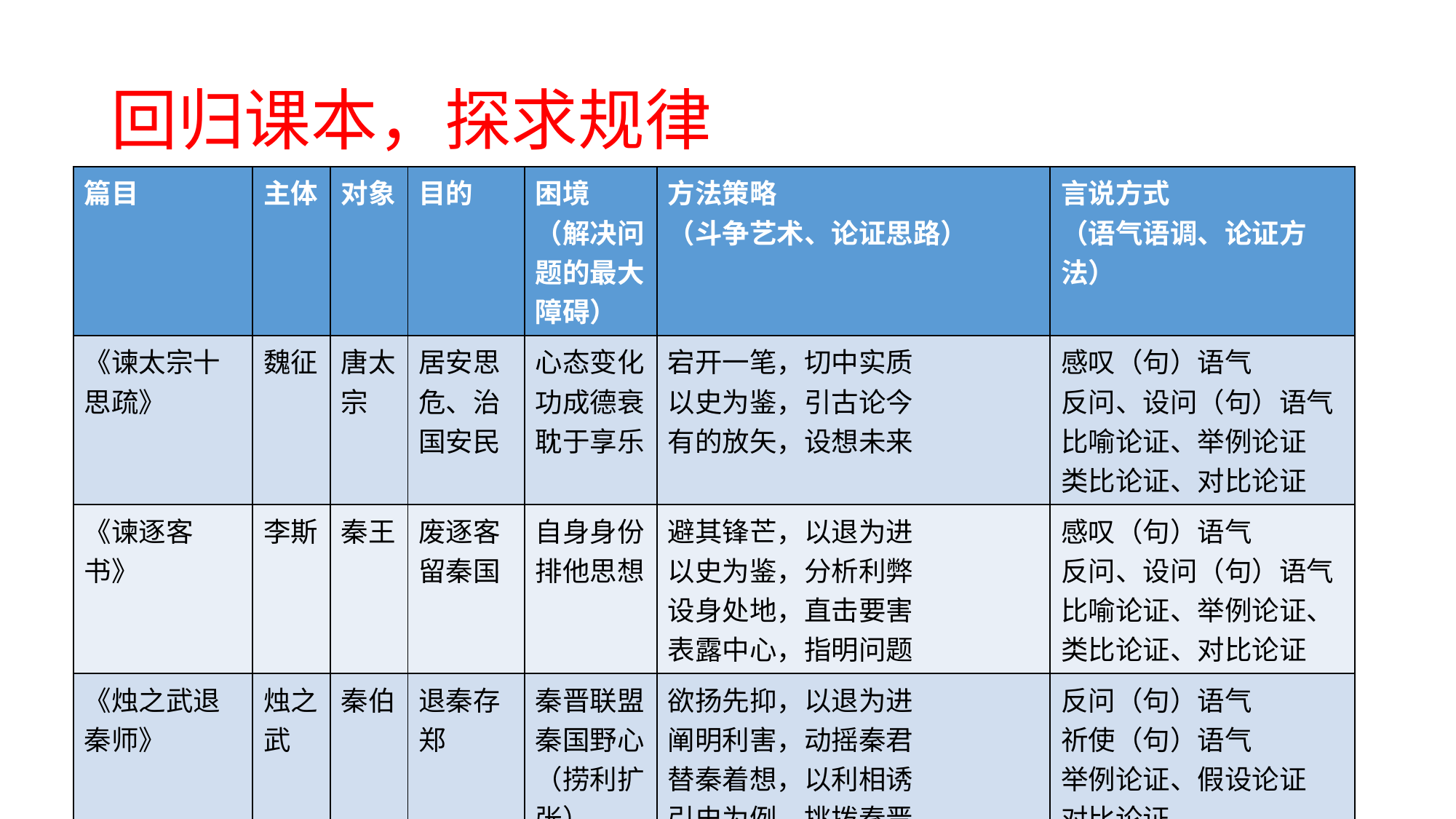

# 回归课本，探求规律
| 篇目 | 主体 | 对象 | 目的 | 困境 （解决问题的最大障碍） | 方法策略 （斗争艺术、论证思路） | 言说方式 （语气语调、论证方法） |
| --- | --- | --- | --- | --- | --- | --- |
| 《谏太宗十思疏》 | 魏征 | 唐太宗 | 居安思危、治国安民 | 心态变化 功成德衰 耽于享乐 | 宕开一笔，切中实质 以史为鉴，引古论今 有的放矢，设想未来 | 感叹（句）语气 反问、设问（句）语气 比喻论证、举例论证 类比论证、对比论证 |
| 《谏逐客书》 | 李斯 | 秦王 | 废逐客 留秦国 | 自身身份 排他思想 | 避其锋芒，以退为进 以史为鉴，分析利弊 设身处地，直击要害 表露中心，指明问题 | 感叹（句）语气 反问、设问（句）语气 比喻论证、举例论证、类比论证、对比论证 |
| 《烛之武退秦师》 | 烛之武 | 秦伯 | 退秦存郑 | 秦晋联盟 秦国野心（捞利扩张） | 欲扬先抑，以退为进 阐明利害，动摇秦君 替秦着想，以利相诱 引史为例，挑拨秦晋 预测未来，劝秦谨慎 | 反问（句）语气 祈使（句）语气 举例论证、假设论证 对比论证 |